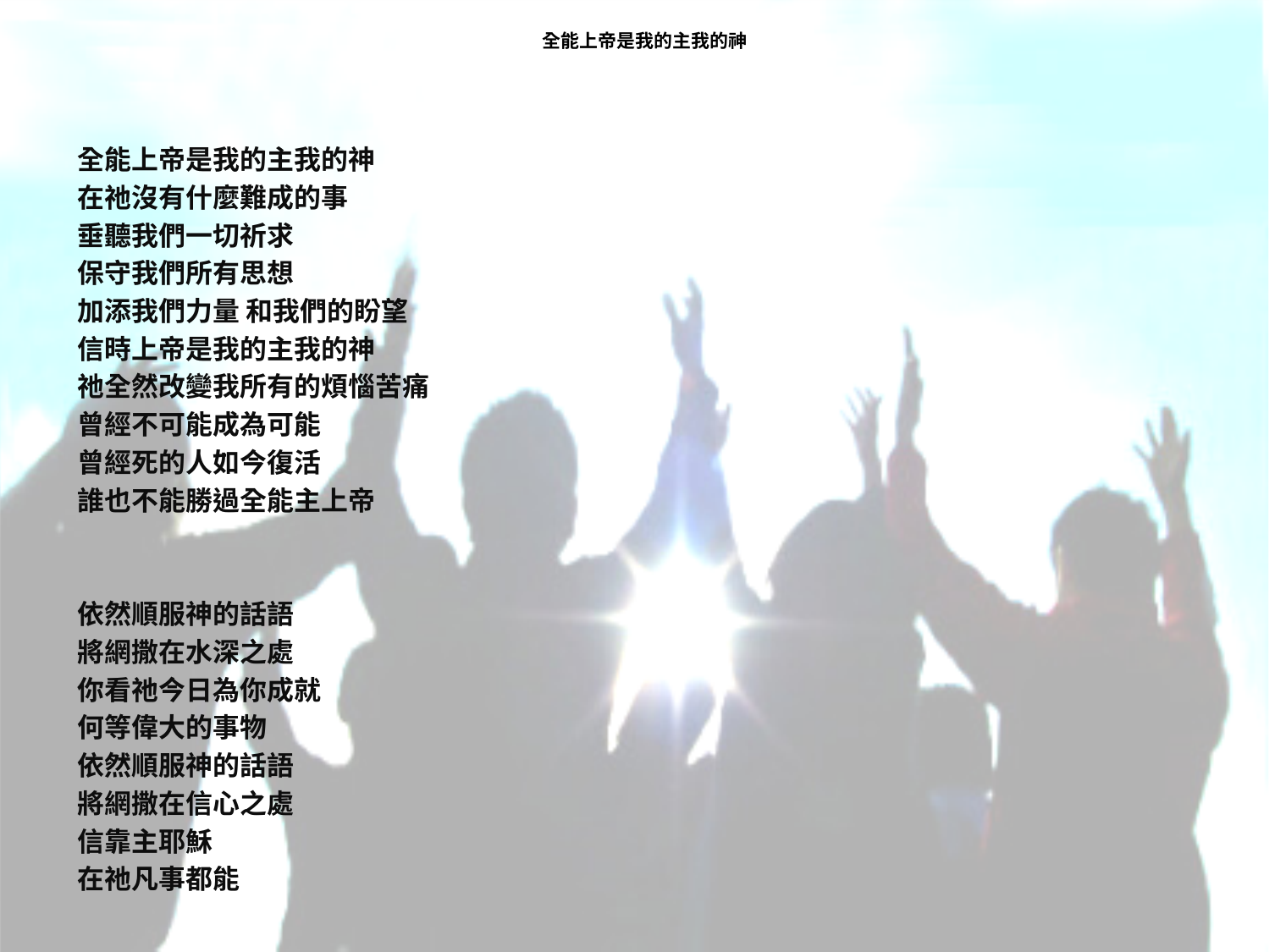

# 全能上帝是我的主我的神
全能上帝是我的主我的神
在祂沒有什麼難成的事
垂聽我們一切祈求
保守我們所有思想
加添我們力量 和我們的盼望
信時上帝是我的主我的神
祂全然改變我所有的煩惱苦痛
曾經不可能成為可能
曾經死的人如今復活
誰也不能勝過全能主上帝

依然順服神的話語
將網撒在水深之處
你看祂今日為你成就
何等偉大的事物
依然順服神的話語
將網撒在信心之處
信靠主耶穌
在祂凡事都能